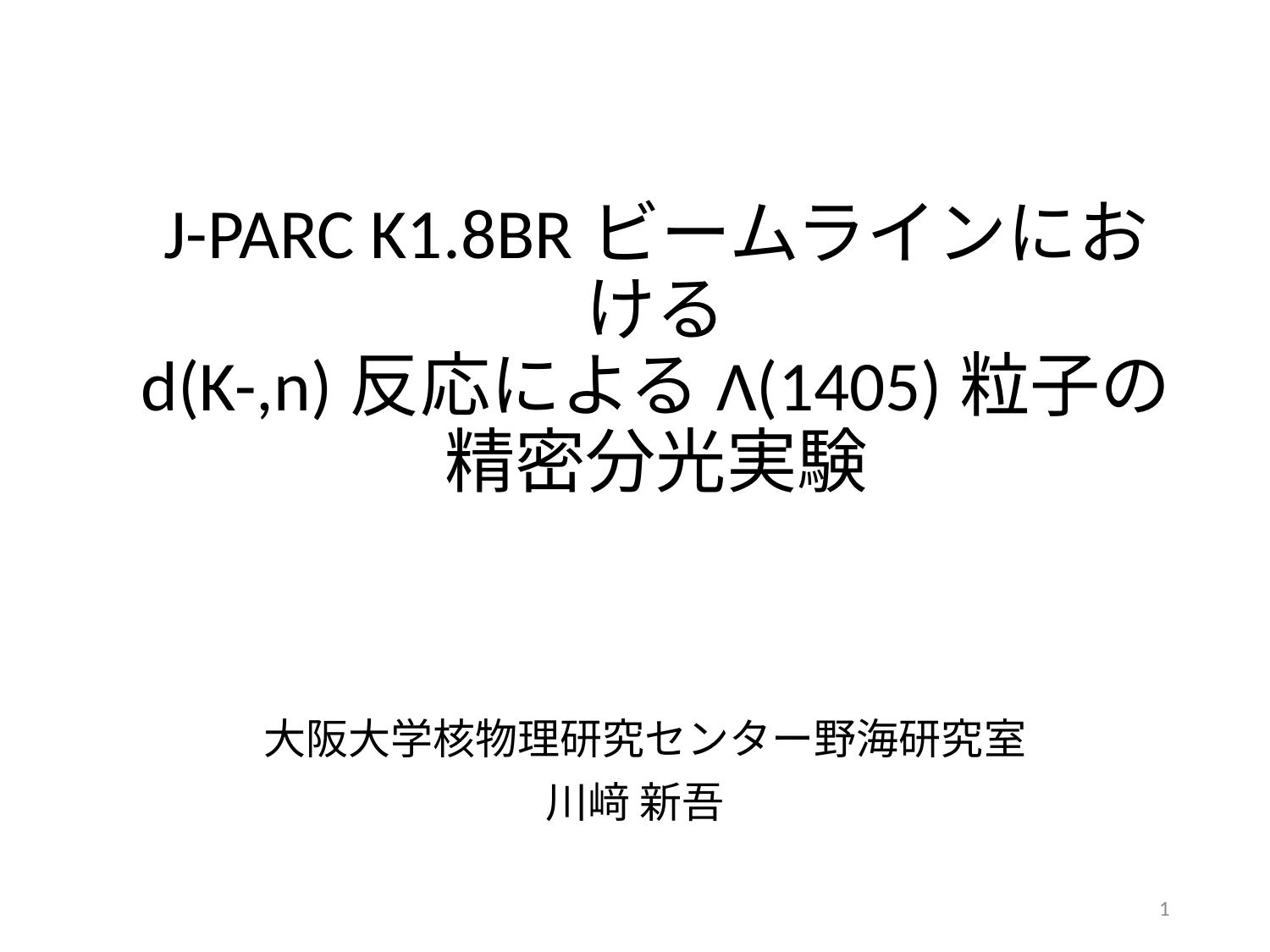

J-PARC K1.8BRビームラインにおける
d(K-,n)反応によるΛ(1405)粒子の
精密分光実験
 大阪大学核物理研究センター野海研究室
川﨑 新吾

1